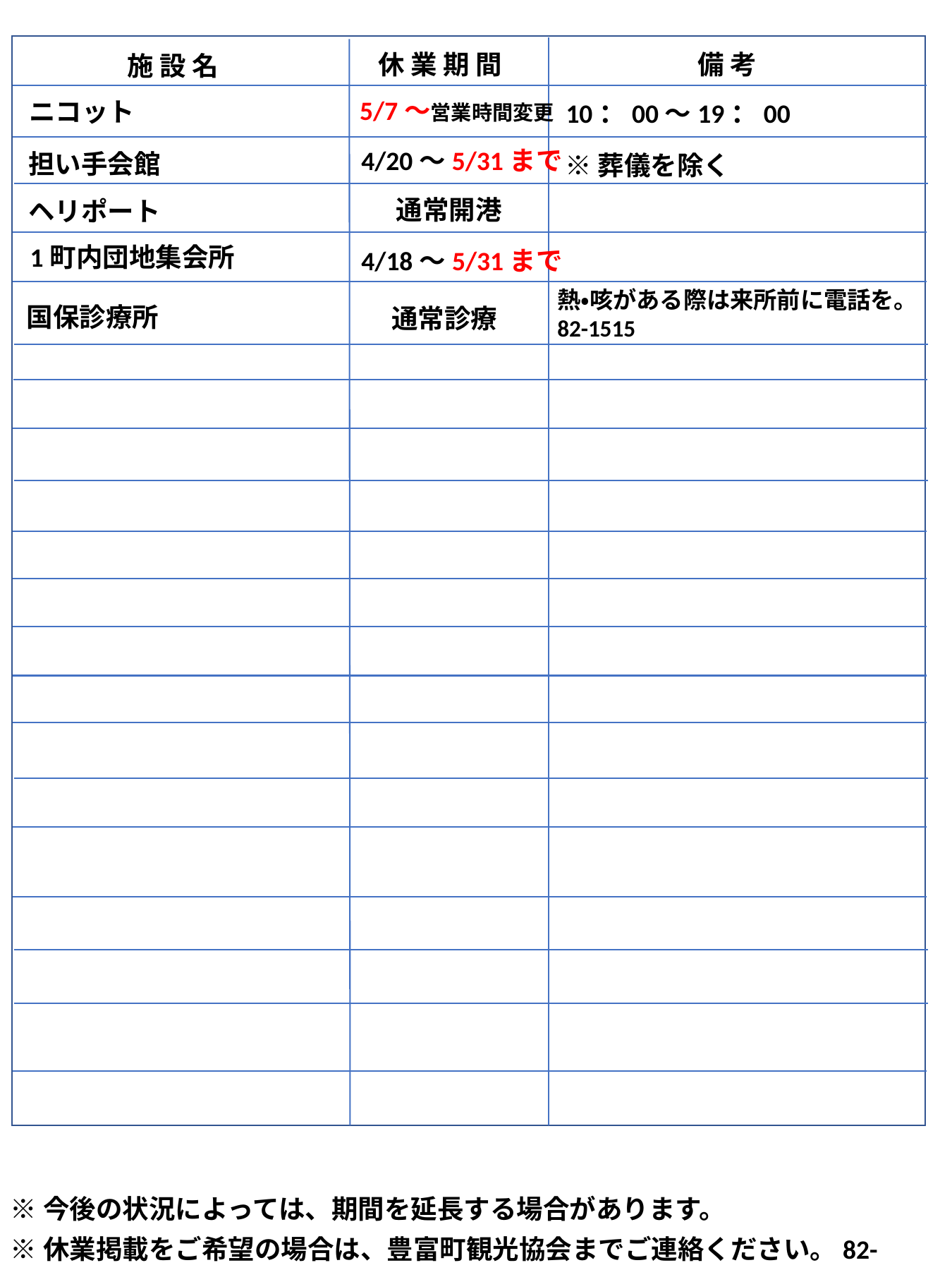

休 業 期 間
備 考
施 設 名
5/7～営業時間変更
ニコット
10：00～19：00
4/20～5/31まで
担い手会館
※葬儀を除く
通常開港
ヘリポート
1町内団地集会所
4/18～5/31まで
熱・咳がある際は来所前に電話を。
82-1515
国保診療所
通常診療
※今後の状況によっては、期間を延長する場合があります。
※休業掲載をご希望の場合は、豊富町観光協会までご連絡ください。82-1728